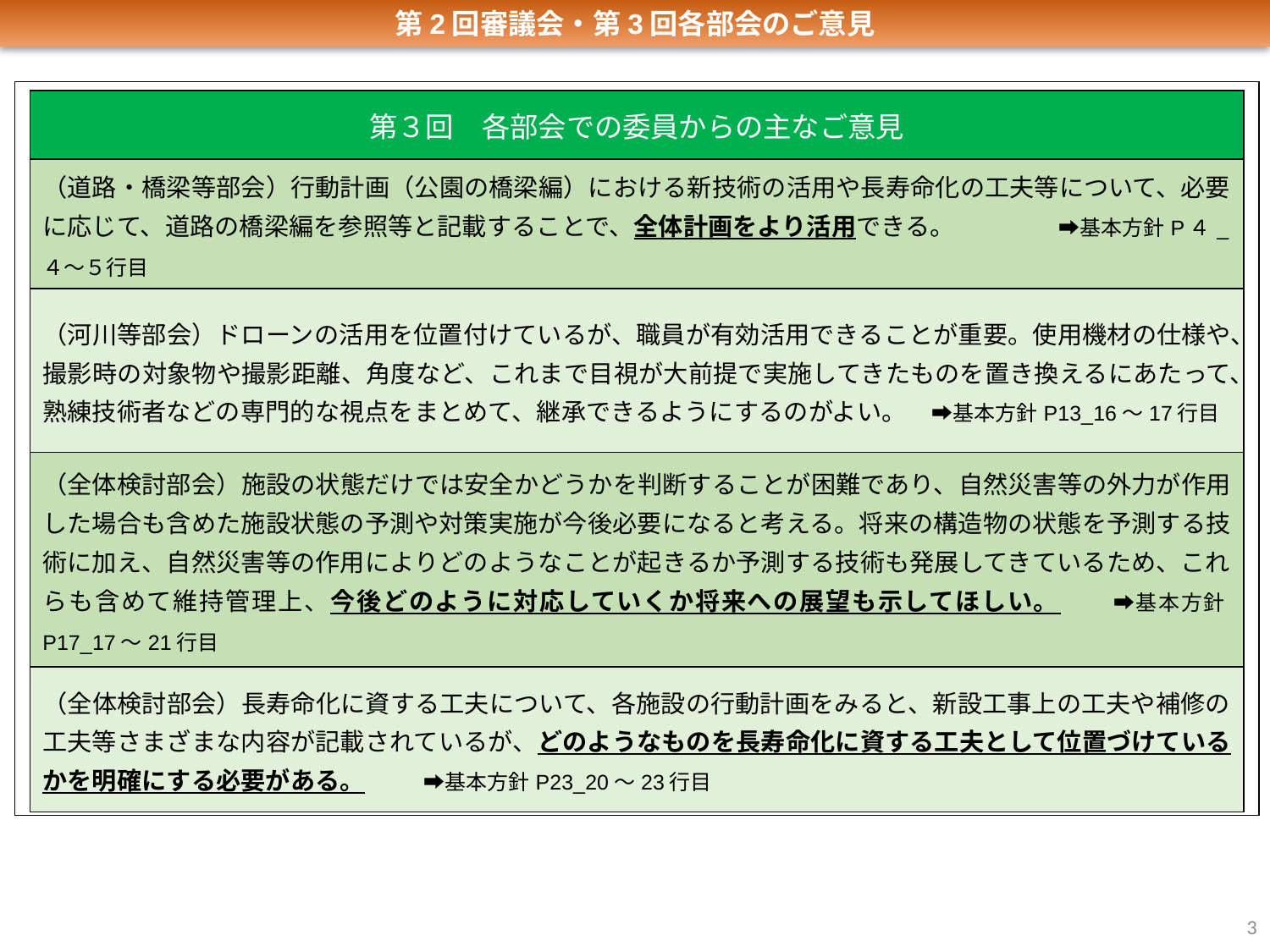

第2回審議会・第3回各部会のご意見

| 第３回　各部会での委員からの主なご意見 |
| --- |
| （道路・橋梁等部会）行動計画（公園の橋梁編）における新技術の活用や長寿命化の工夫等について、必要に応じて、道路の橋梁編を参照等と記載することで、全体計画をより活用できる。 ➡基本方針P４\_４～５行目 |
| （河川等部会）ドローンの活用を位置付けているが、職員が有効活用できることが重要。使用機材の仕様や、撮影時の対象物や撮影距離、角度など、これまで目視が大前提で実施してきたものを置き換えるにあたって、熟練技術者などの専門的な視点をまとめて、継承できるようにするのがよい。 ➡基本方針P13\_16～17行目 |
| （全体検討部会）施設の状態だけでは安全かどうかを判断することが困難であり、自然災害等の外力が作用した場合も含めた施設状態の予測や対策実施が今後必要になると考える。将来の構造物の状態を予測する技術に加え、自然災害等の作用によりどのようなことが起きるか予測する技術も発展してきているため、これらも含めて維持管理上、今後どのように対応していくか将来への展望も示してほしい。 ➡基本方針P17\_17～21行目 |
| （全体検討部会）長寿命化に資する工夫について、各施設の行動計画をみると、新設工事上の工夫や補修の工夫等さまざまな内容が記載されているが、どのようなものを長寿命化に資する工夫として位置づけているかを明確にする必要がある。 ➡基本方針P23\_20～23行目 |
|  |
| --- |
| 1.3計画構成 他行動計画を参照 |
| 4.1点検（1）点検業務の充実 ドローンを活用する場合、施設特性に応じた活用方法を検討。目視と同等の水準 |
| 4.2.1維持管理手法 1)手法の設定 状態予測・リスク分析する新たな手法の研究動向を注視し、最適化をめざす |
| 4.5長寿命化に資する工夫 長寿命化やLCCの観点での効果を期待して検討 |
3